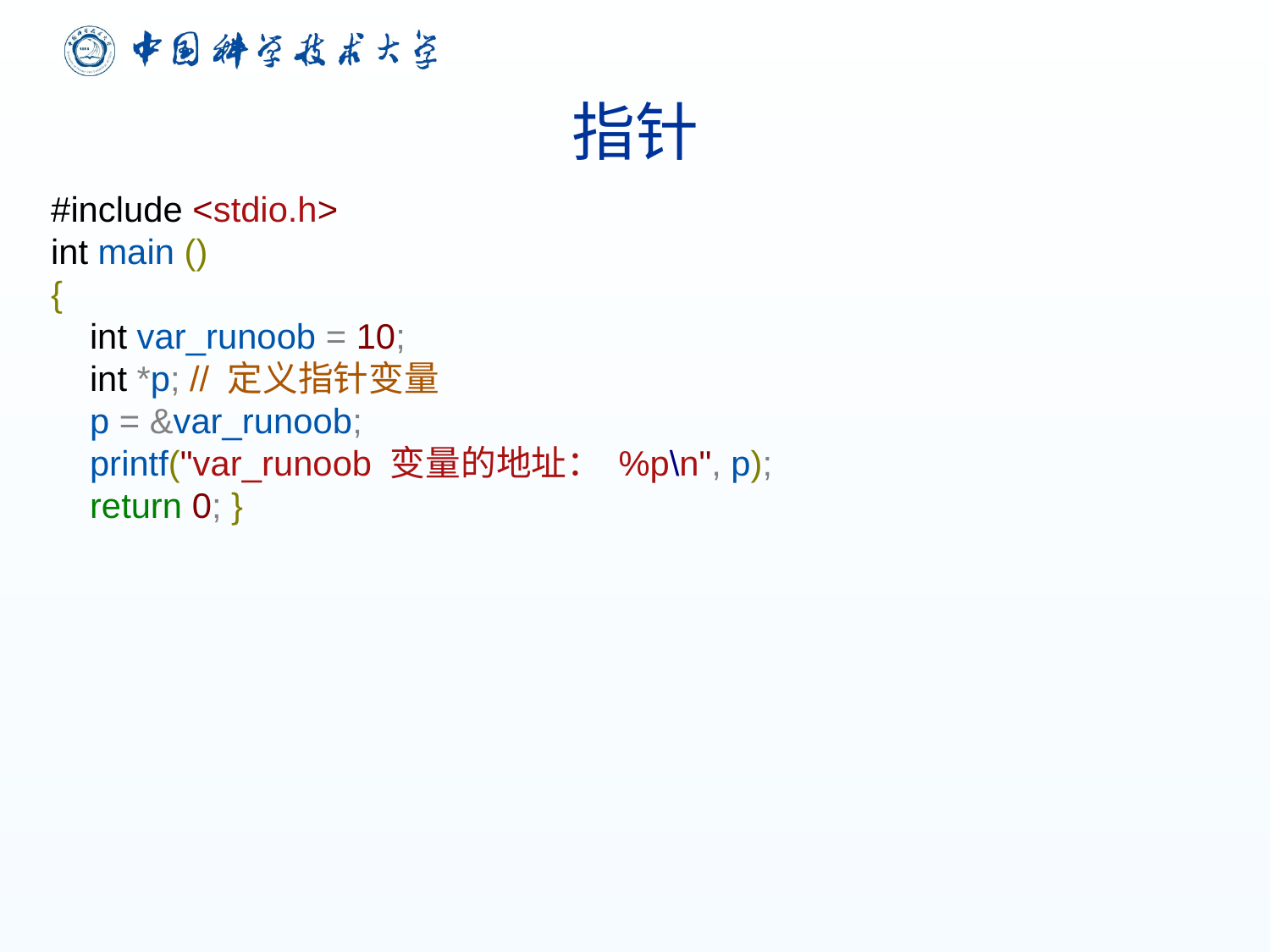

# 指针
#include <stdio.h>
int main ()
{
    int var_runoob = 10;
    int *p; // 定义指针变量
    p = &var_runoob;
    printf("var_runoob 变量的地址： %p\n", p);
    return 0; }